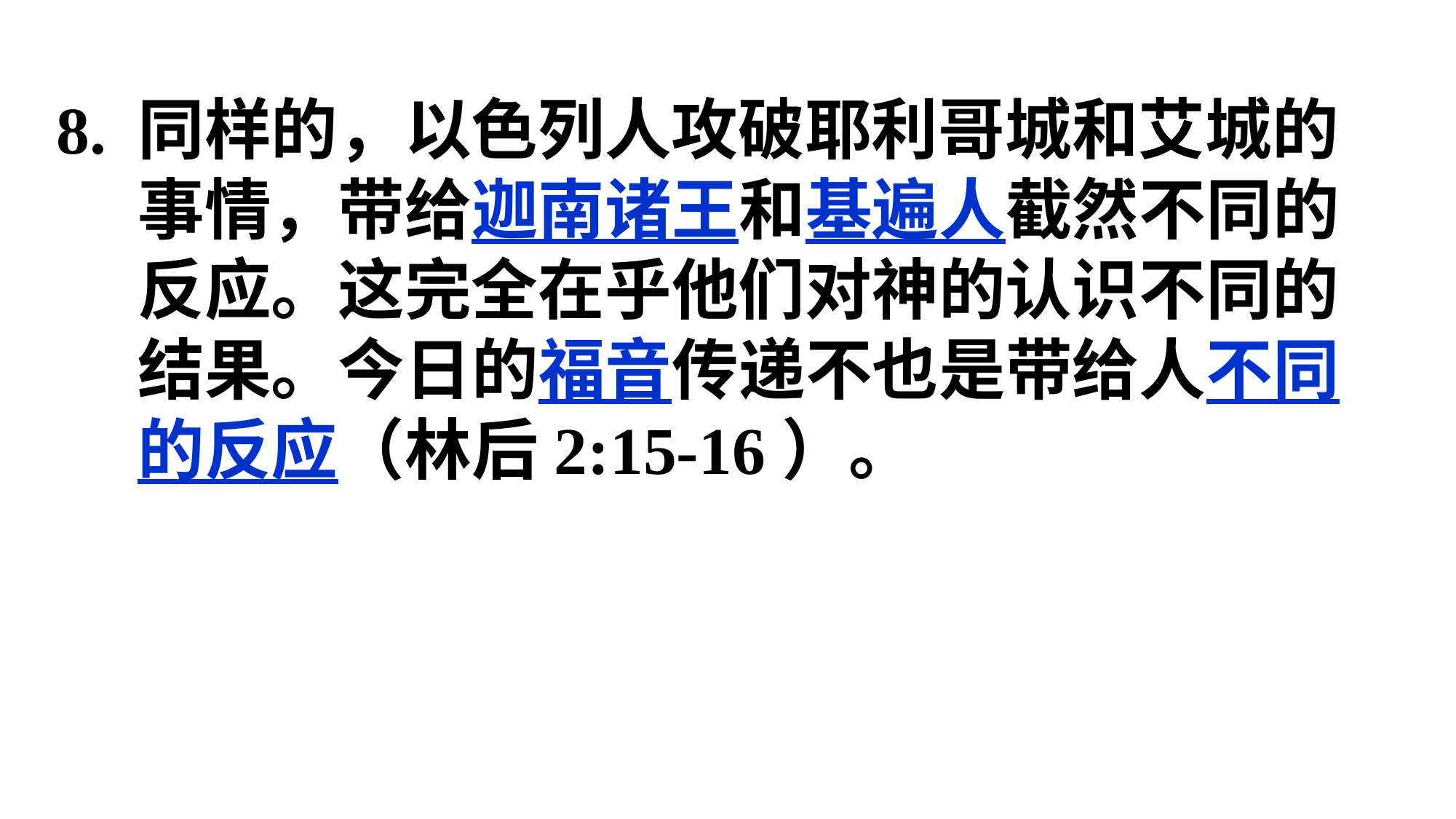

8.	同样的，以色列人攻破耶利哥城和艾城的事情，带给迦南诸王和基遍人截然不同的反应。这完全在乎他们对神的认识不同的结果。今日的福音传递不也是带给人不同的反应（林后2:15-16）。